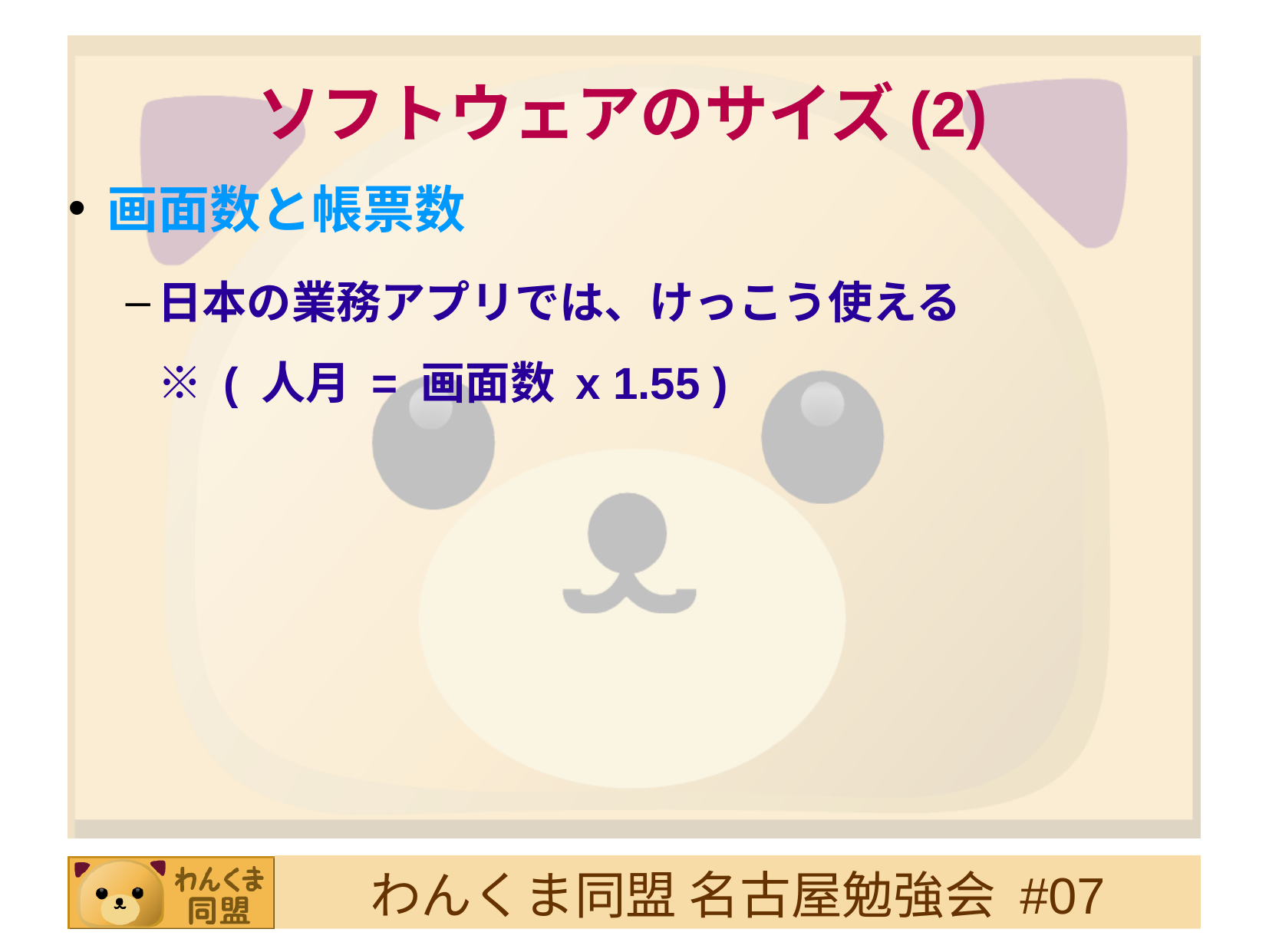

# ソフトウェアのサイズ(2)‏
画面数と帳票数
日本の業務アプリでは、けっこう使える
※ ( 人月 = 画面数 x 1.55 )‏